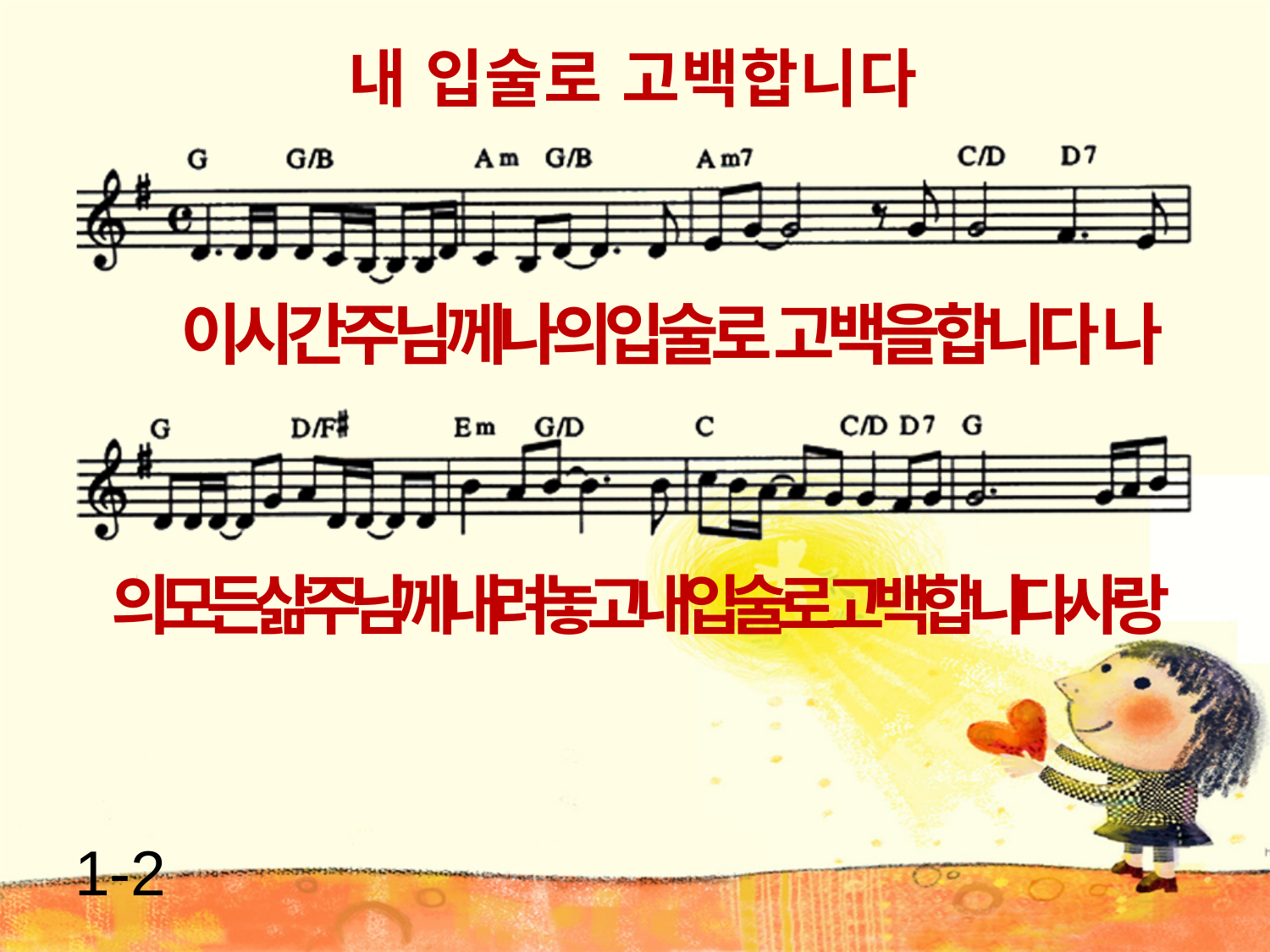

내 입술로 고백합니다
이시간주님께나의입술로 고백을합니다 나
의모든삶주님께내려놓고내입술로고백합니다사랑
1-2